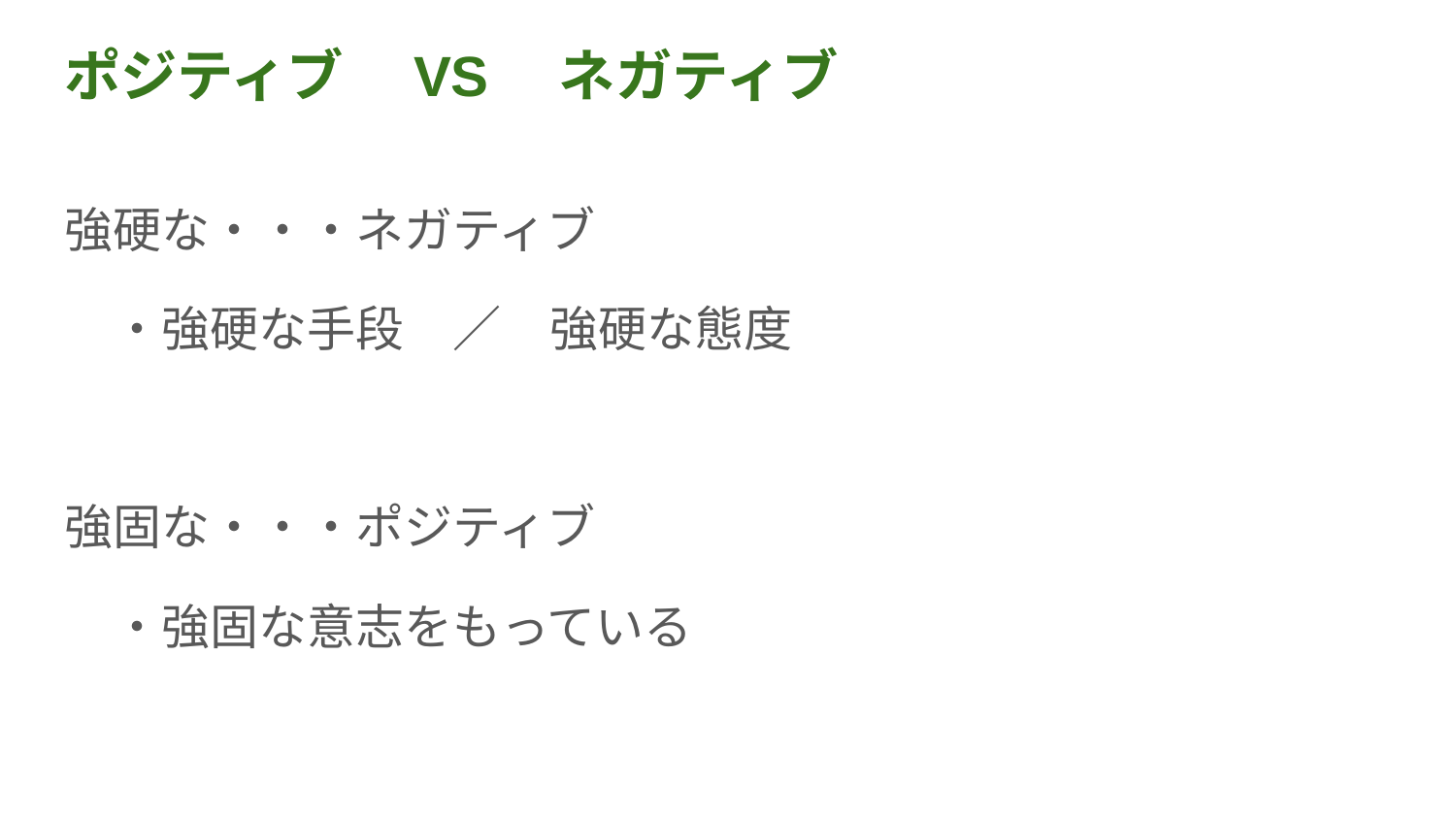

# ポジティブ　VS　ネガティブ
強硬な・・・ネガティブ
　・強硬な手段　／　強硬な態度

強固な・・・ポジティブ
　・強固な意志をもっている